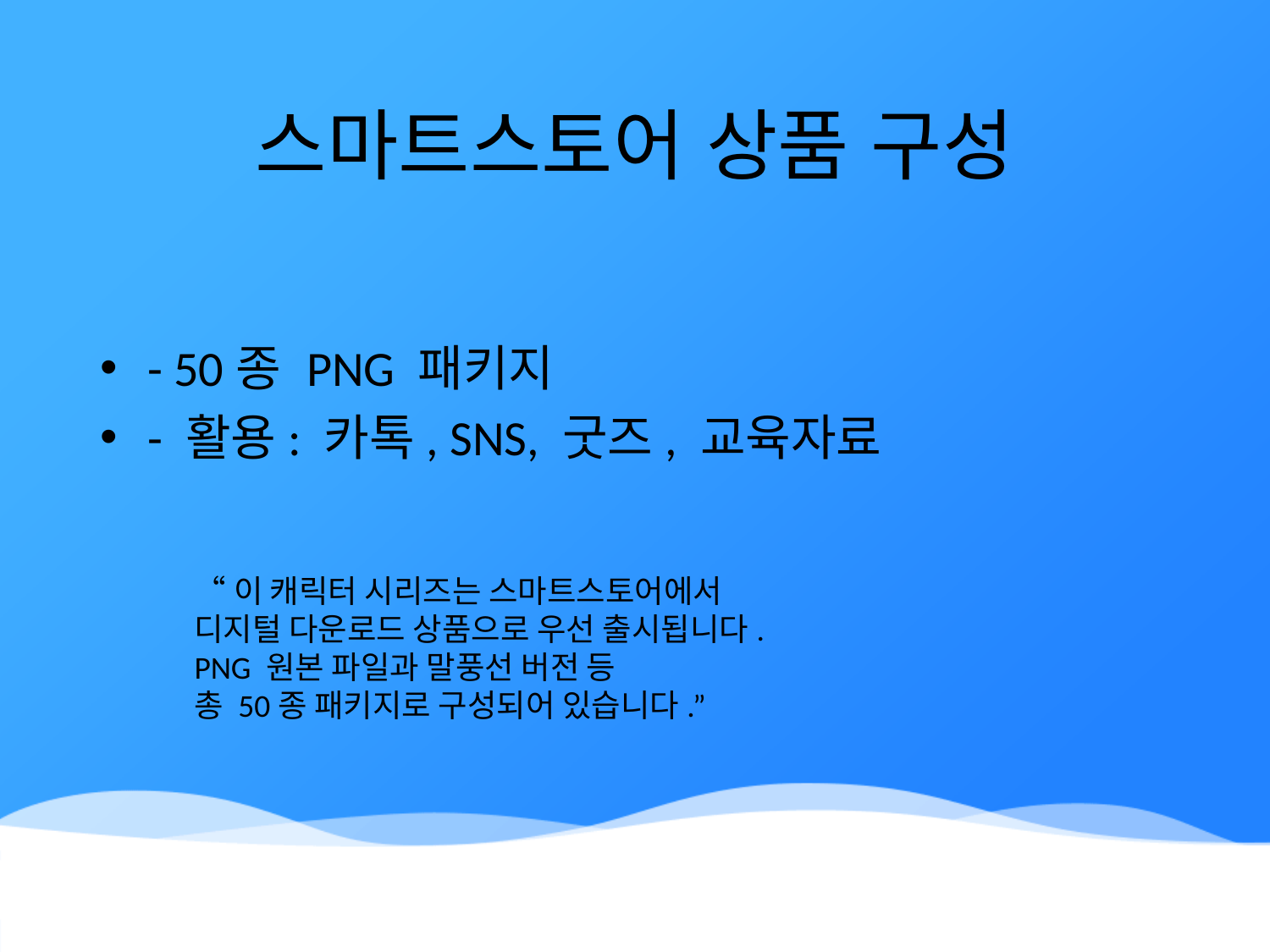

# 스마트스토어 상품 구성

- 50종 PNG 패키지
- 활용: 카톡, SNS, 굿즈, 교육자료
“이 캐릭터 시리즈는 스마트스토어에서
디지털 다운로드 상품으로 우선 출시됩니다.
PNG 원본 파일과 말풍선 버전 등
총 50종 패키지로 구성되어 있습니다.”